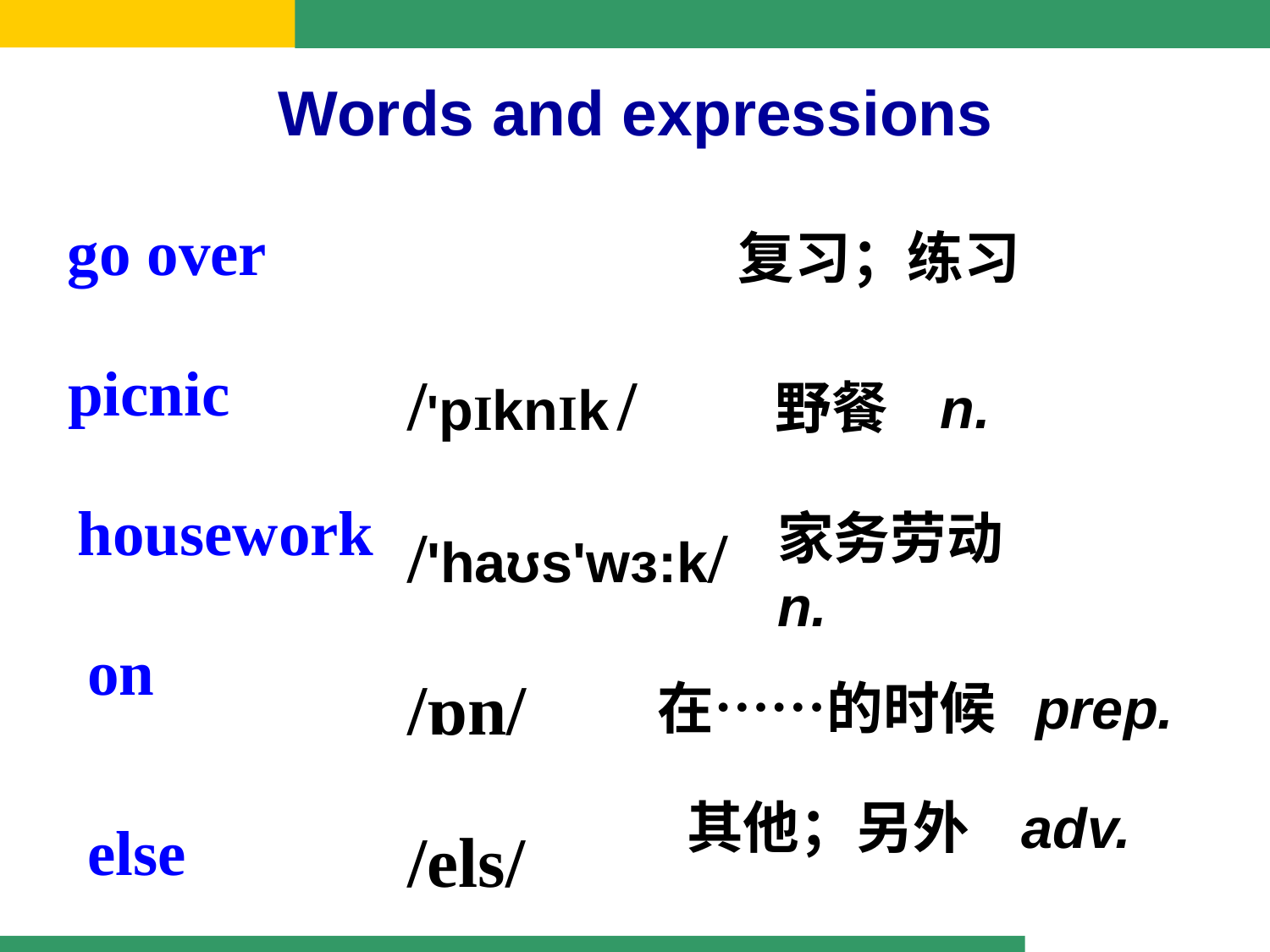

Words and expressions
go over
复习；练习
/'pIknIk /
/'haʊs'wɜ:k/
/ɒn/
/els/
picnic
野餐   n.
housework
家务劳动  n.
on
在……的时候  prep.
其他；另外   adv.
else